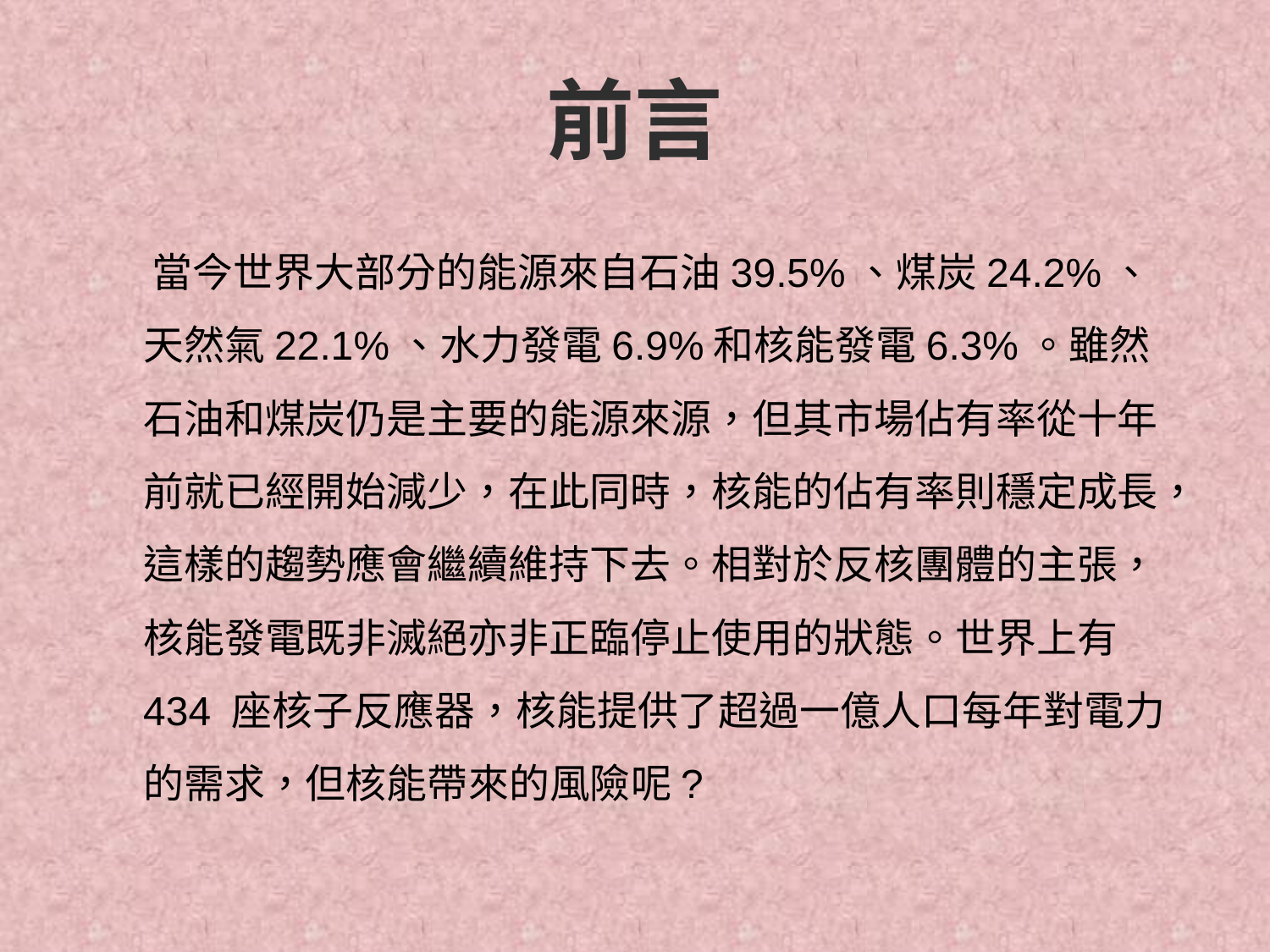

# 前言
     當今世界大部分的能源來自石油39.5%、煤炭24.2%、天然氣22.1%、水力發電6.9%和核能發電6.3%。雖然石油和煤炭仍是主要的能源來源，但其市場佔有率從十年前就已經開始減少，在此同時，核能的佔有率則穩定成長，這樣的趨勢應會繼續維持下去。相對於反核團體的主張，核能發電既非滅絕亦非正臨停止使用的狀態。世界上有 434 座核子反應器，核能提供了超過一億人口每年對電力的需求，但核能帶來的風險呢?